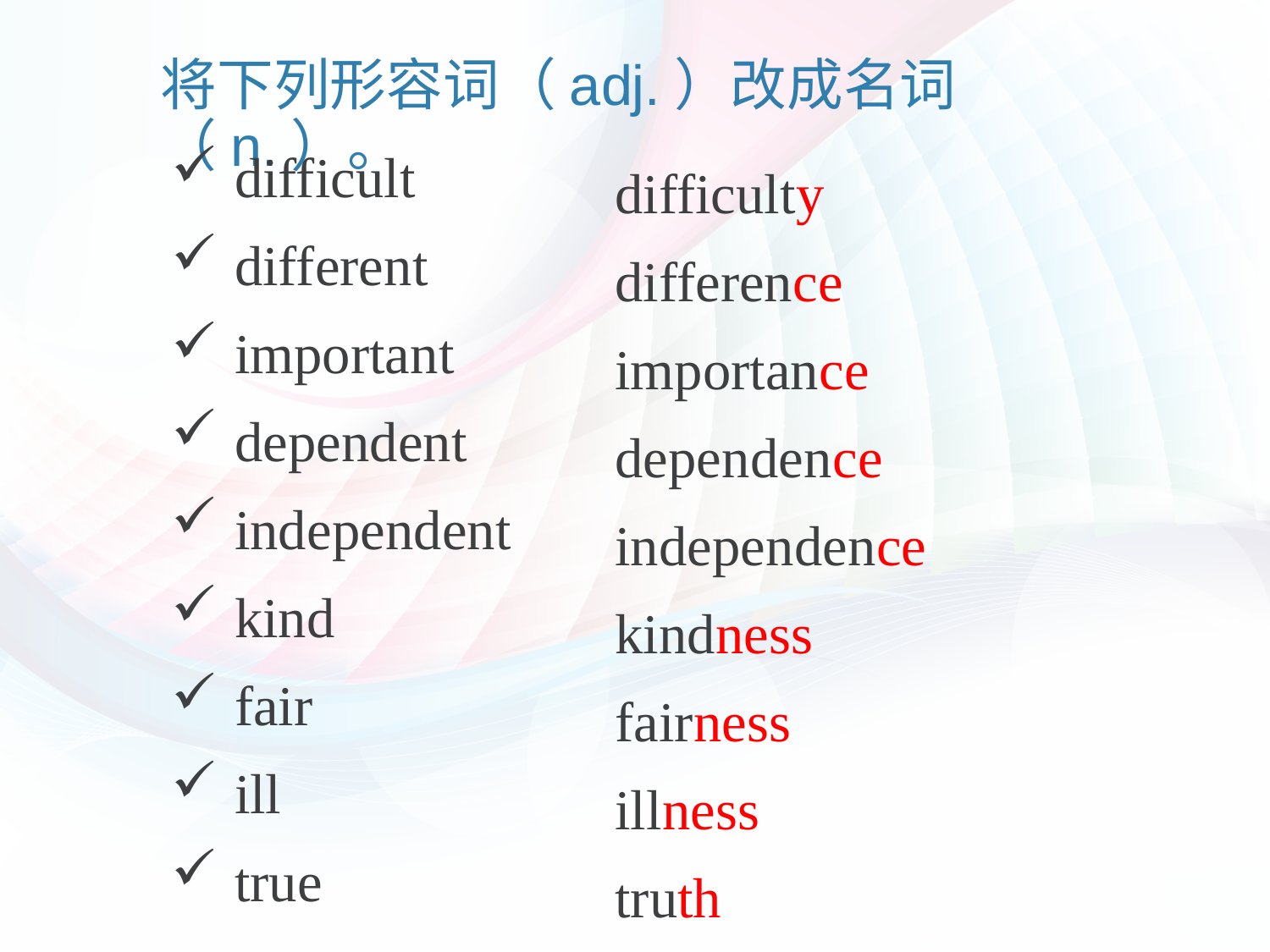

# 将下列形容词（adj.）改成名词（n.）。
difficult
different
important
dependent
independent
kind
fair
ill
true

difficulty
difference
importance
dependence
independence
kindness
fairness
illness
truth